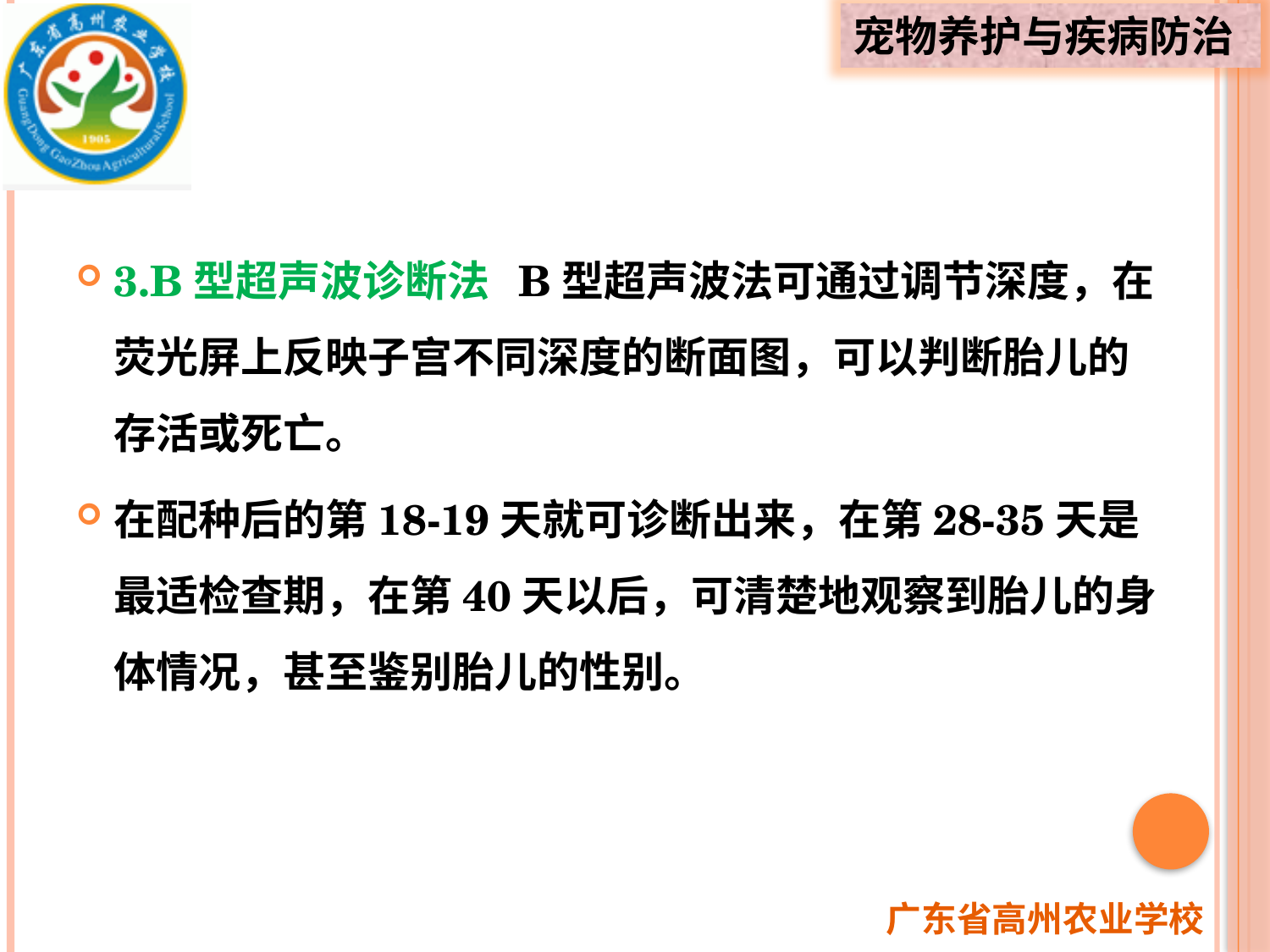

3.B型超声波诊断法  B型超声波法可通过调节深度，在荧光屏上反映子宫不同深度的断面图，可以判断胎儿的存活或死亡。
在配种后的第18-19天就可诊断出来，在第28-35天是最适检查期，在第40天以后，可清楚地观察到胎儿的身体情况，甚至鉴别胎儿的性别。